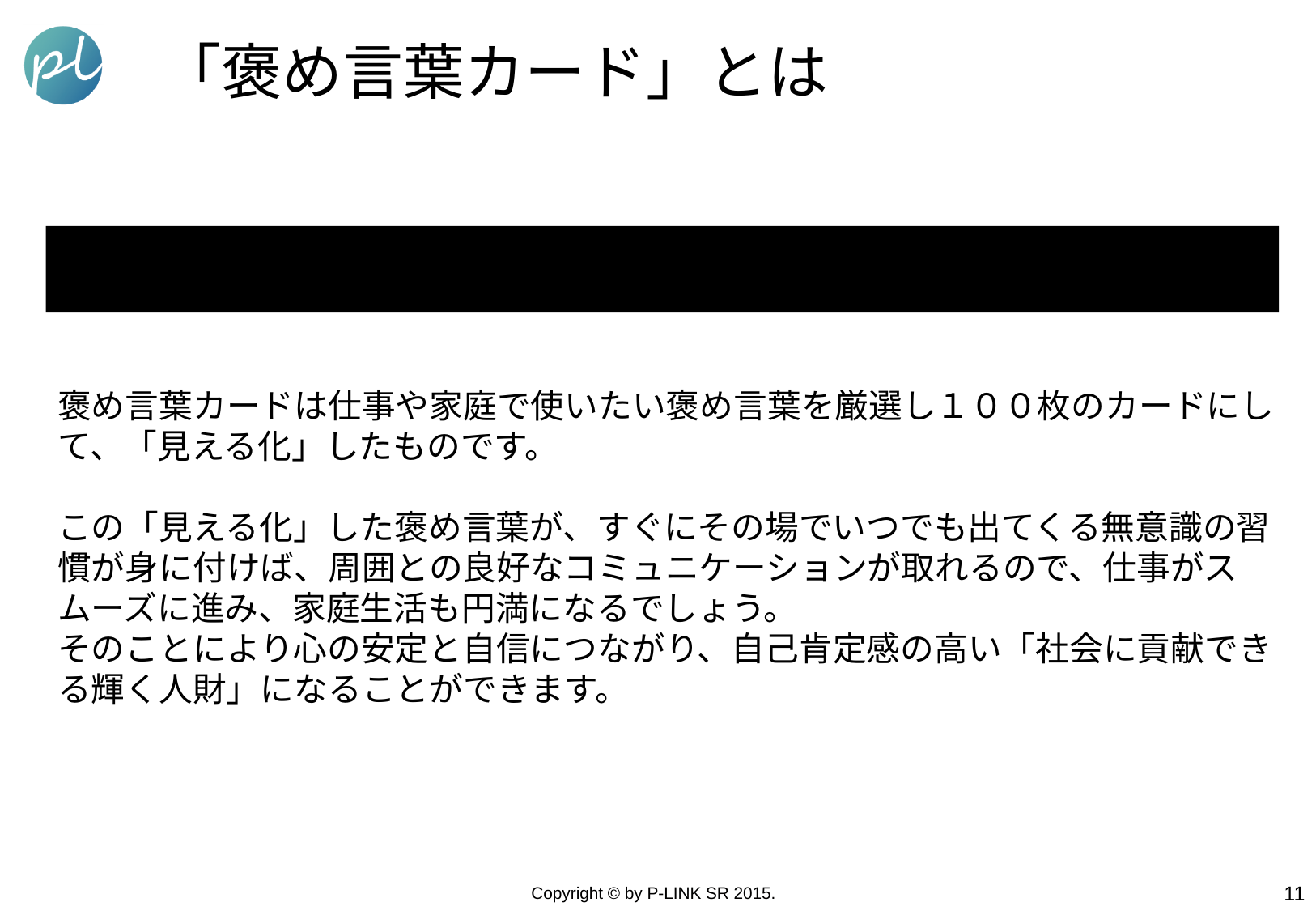

# 「褒め言葉カード」とは
褒め言葉カードセミナーの習得メソッド

褒め言葉カードは仕事や家庭で使いたい褒め言葉を厳選し１００枚のカードにして、「見える化」したものです。

この「見える化」した褒め言葉が、すぐにその場でいつでも出てくる無意識の習慣が身に付けば、周囲との良好なコミュニケーションが取れるので、仕事がスムーズに進み、家庭生活も円満になるでしょう。
そのことにより心の安定と自信につながり、自己肯定感の高い「社会に貢献できる輝く人財」になることができます。

11